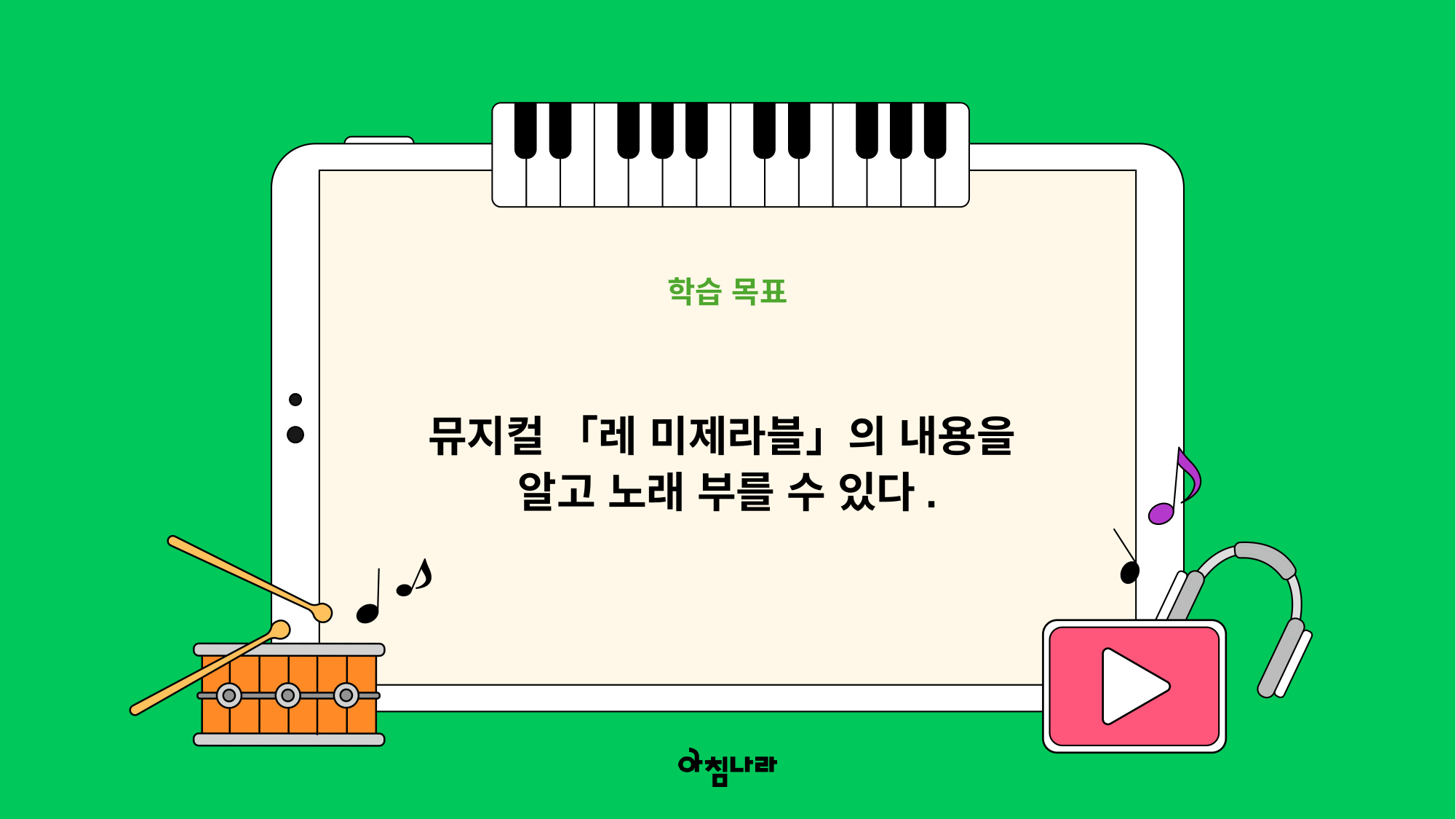

학습 목표
뮤지컬 「레 미제라블」의 내용을
알고 노래 부를 수 있다.